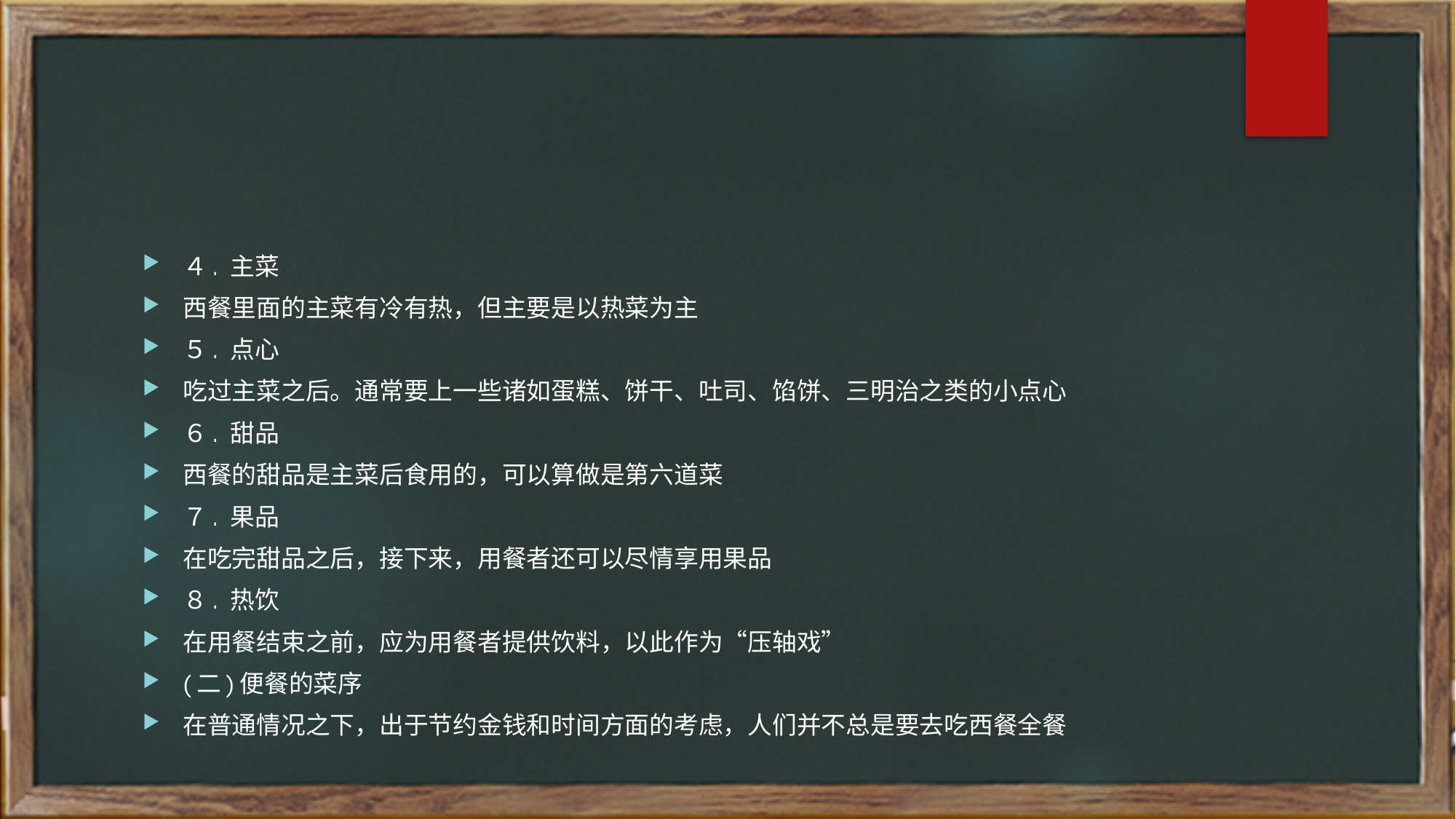

４. 主菜
西餐里面的主菜有冷有热，但主要是以热菜为主
５. 点心
吃过主菜之后。通常要上一些诸如蛋糕、饼干、吐司、馅饼、三明治之类的小点心
６. 甜品
西餐的甜品是主菜后食用的，可以算做是第六道菜
７. 果品
在吃完甜品之后，接下来，用餐者还可以尽情享用果品
８. 热饮
在用餐结束之前，应为用餐者提供饮料，以此作为“压轴戏”
(二)便餐的菜序
在普通情况之下，出于节约金钱和时间方面的考虑，人们并不总是要去吃西餐全餐